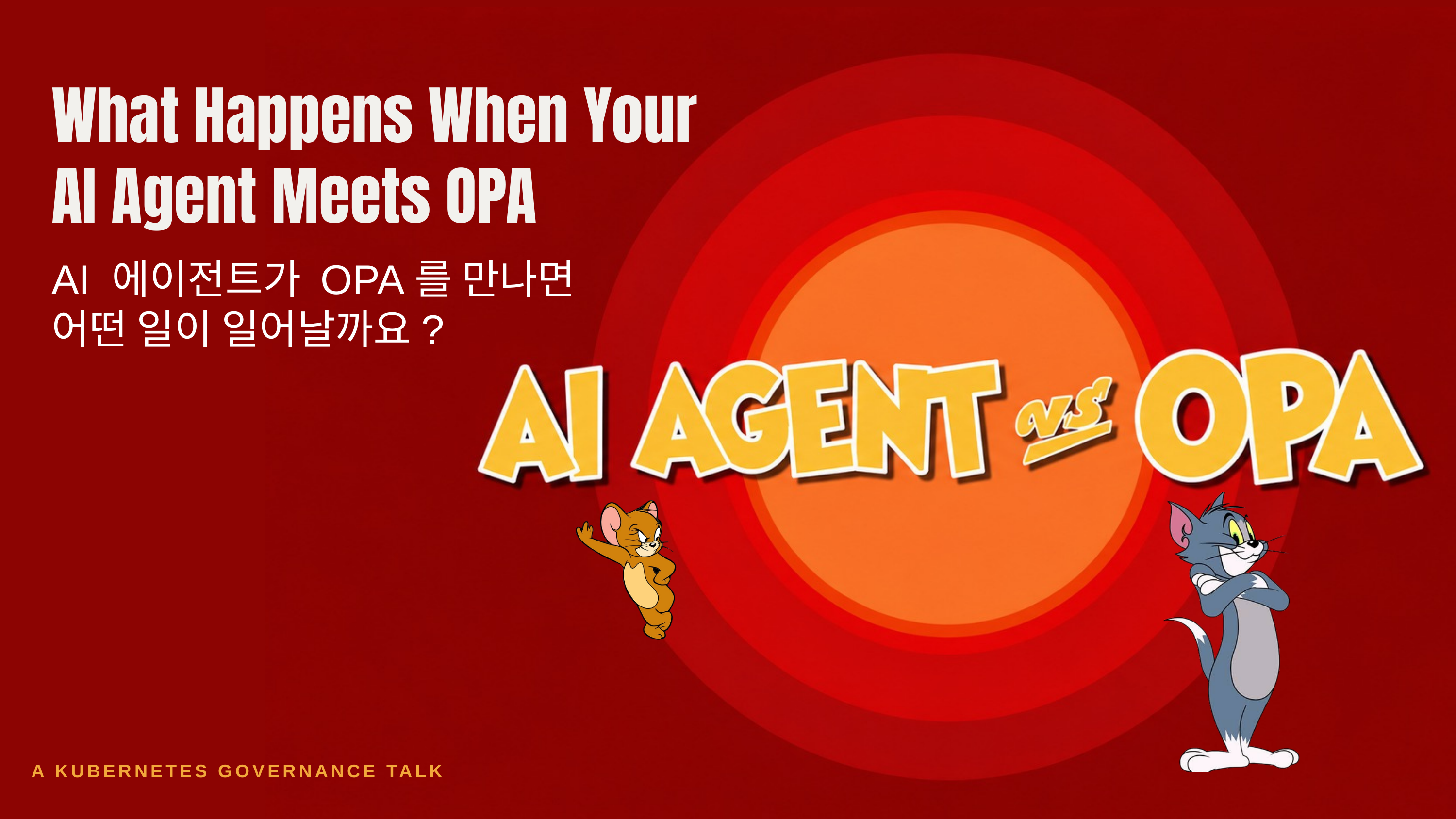

What Happens When Your
AI Agent Meets OPA
AI 에이전트가 OPA를 만나면 어떤 일이 일어날까요?

A KUBERNETES GOVERNANCE TALK